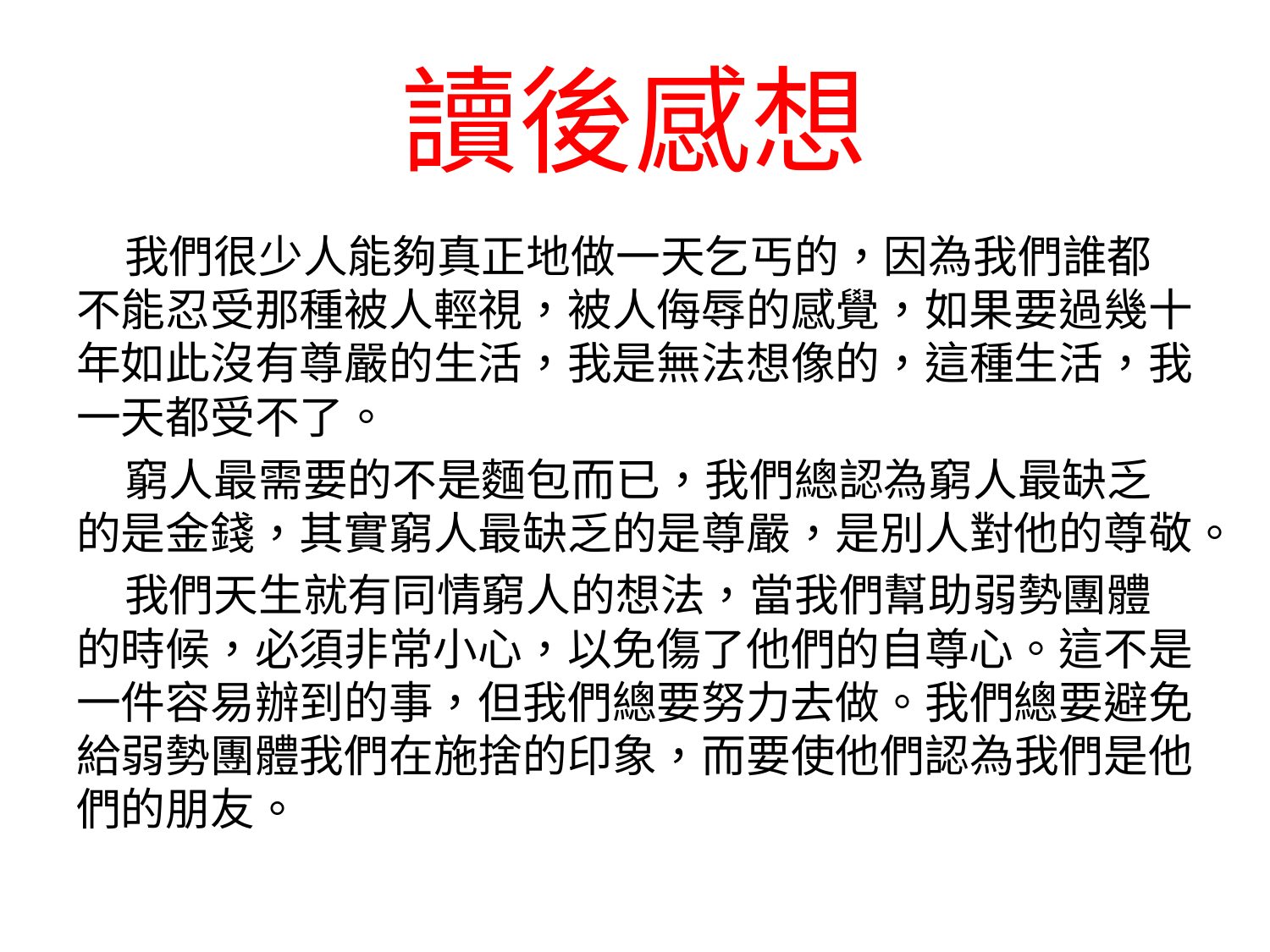

# 讀後感想
    我們很少人能夠真正地做一天乞丐的，因為我們誰都不能忍受那種被人輕視，被人侮辱的感覺，如果要過幾十年如此沒有尊嚴的生活，我是無法想像的，這種生活，我一天都受不了。
    窮人最需要的不是麵包而已，我們總認為窮人最缺乏的是金錢，其實窮人最缺乏的是尊嚴，是別人對他的尊敬。
    我們天生就有同情窮人的想法，當我們幫助弱勢團體的時候，必須非常小心，以免傷了他們的自尊心。這不是一件容易辦到的事，但我們總要努力去做。我們總要避免給弱勢團體我們在施捨的印象，而要使他們認為我們是他們的朋友。